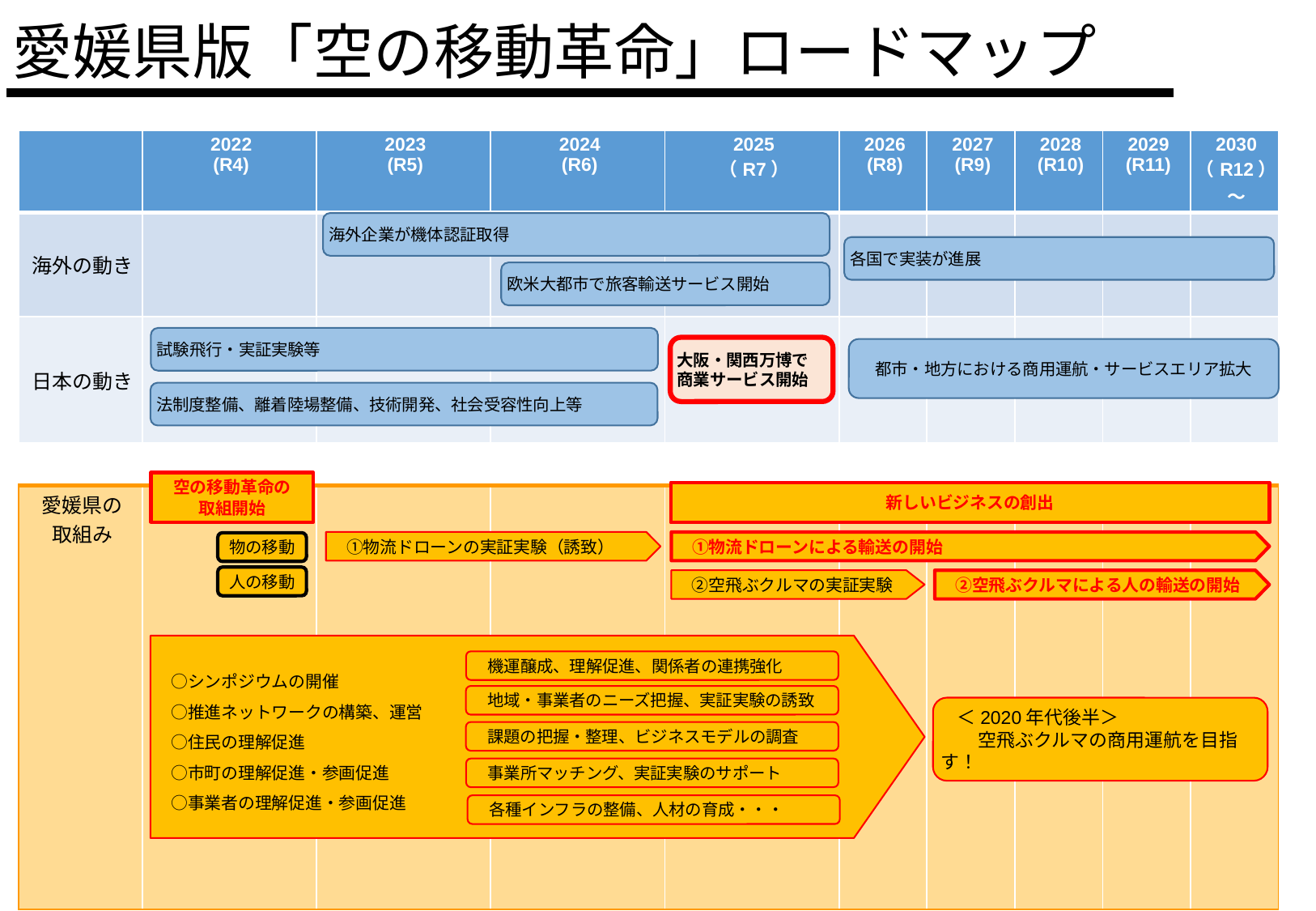

# 愛媛県版「空の移動革命」ロードマップ
|  | 2022 (R4) | 2023 (R5) | 2024 (R6) | 2025 （R7） | 2026 (R8) | 2027 (R9) | 2028 (R10) | 2029 (R11) | 2030 （R12）～ |
| --- | --- | --- | --- | --- | --- | --- | --- | --- | --- |
| 海外の動き |  |  |  |  |  |  |  |  |  |
| 日本の動き |  |  |  |  |  |  |  |  |  |
|  |  |  |  |  |  |  |  |  |  |
| 愛媛県の 取組み |  |  |  |  |  |  |  |  |  |
海外企業が機体認証取得
＜2020年代後半＞　商用運航の拡大
各国で実装が進展
欧米大都市で旅客輸送サービス開始
試験飛行・実証実験等
大阪・関西万博で
商業サービス開始
都市・地方における商用運航・サービスエリア拡大
法制度整備、離着陸場整備、技術開発、社会受容性向上等
空の移動革命の
取組開始
新しいビジネスの創出
　①物流ドローンの実証実験（誘致）
　①物流ドローンによる輸送の開始
物の移動
人の移動
　②空飛ぶクルマの実証実験
　②空飛ぶクルマによる人の輸送の開始

　○シンポジウムの開催
　○推進ネットワークの構築、運営
　○住民の理解促進
　○市町の理解促進・参画促進
　○事業者の理解促進・参画促進

　機運醸成、理解促進、関係者の連携強化
　地域・事業者のニーズ把握、実証実験の誘致
　＜2020年代後半＞
　　空飛ぶクルマの商用運航を目指す！
　課題の把握・整理、ビジネスモデルの調査
　事業所マッチング、実証実験のサポート
　各種インフラの整備、人材の育成・・・
9